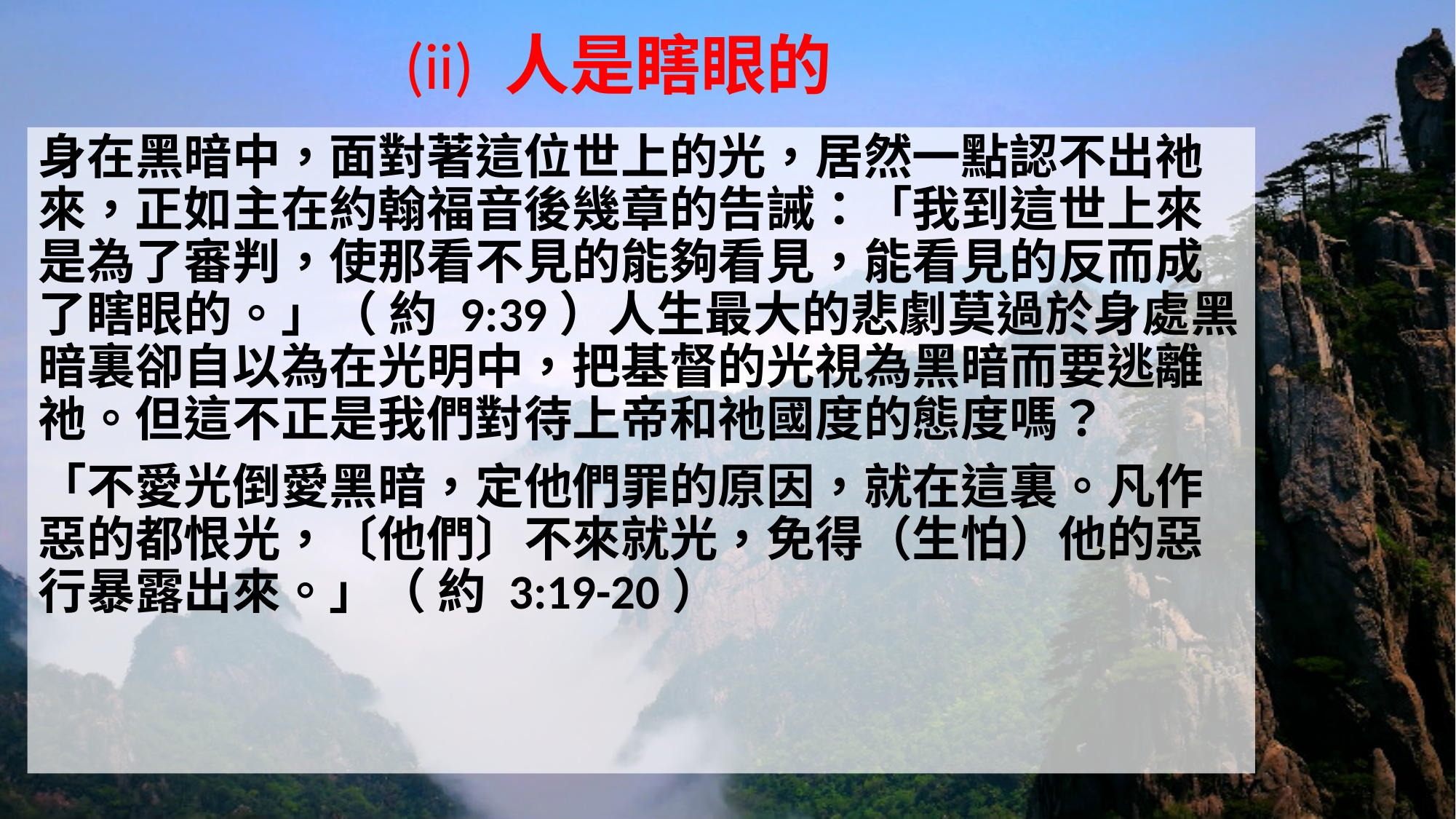

# (ii) 人是瞎眼的
身在黑暗中，面對著這位世上的光，居然一點認不出祂來，正如主在約翰福音後幾章的告誡：「我到這世上來是為了審判，使那看不見的能夠看見，能看見的反而成了瞎眼的。」（ 約 9:39）人生最大的悲劇莫過於身處黑暗裏卻自以為在光明中，把基督的光視為黑暗而要逃離祂。但這不正是我們對待上帝和祂國度的態度嗎？
「不愛光倒愛黑暗，定他們罪的原因，就在這裏。凡作惡的都恨光，〔他們〕不來就光，免得（生怕）他的惡行暴露出來。」（ 約 3:19-20）